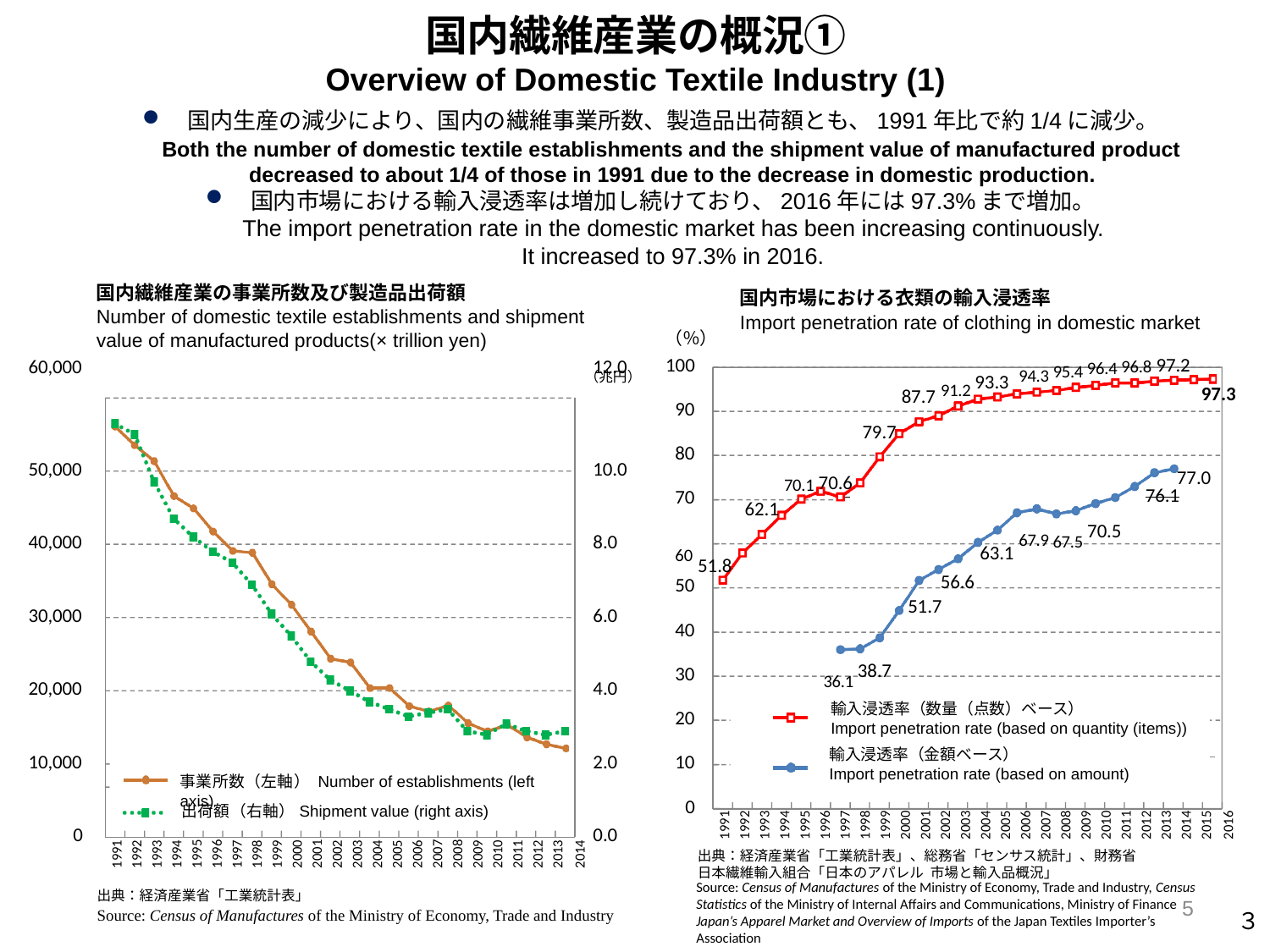

# 国内繊維産業の概況① Overview of Domestic Textile Industry (1)
国内生産の減少により、国内の繊維事業所数、製造品出荷額とも、1991年比で約1/4に減少。
　　　Both the number of domestic textile establishments and the shipment value of manufactured product　decreased to about 1/4 of those in 1991 due to the decrease in domestic production.
国内市場における輸入浸透率は増加し続けており、2016年には97.3%まで増加。
       The import penetration rate in the domestic market has been increasing continuously.
       It increased to 97.3% in 2016.
国内繊維産業の事業所数及び製造品出荷額
Number of domestic textile establishments and shipment value of manufactured products(× trillion yen)
国内市場における衣類の輸入浸透率
Import penetration rate of clothing in domestic market
（％）
94.3 95.4 96.4 96.8 97.2
100
60,000
12.0
91.2 93.3
（兆円）

50,000
10.0

40,000
8.0

30,000
6.0

20,000
4.0

10,000
2.0
事業所数（左軸） Number of establishments (left axis)

出荷額（右軸）Shipment value (right axis)

0
0.0
1991
1992
1993
1994
1995
1996
1997
1998
1999
2000
2001
2002
2003
2004
2005
2006
2007
2008
2009
2010
2011
2012
2013
2014

出典：経済産業省「⼯業統計表」
Source: Census of Manufactures of the Ministry of Economy, Trade and Industry

97.3
87.7
90

79.7
80

70.1 70.6
77.0
 	76.1
70
62.1

67.9 67.5 70.5
63.1
60 51.8

56.6
50

51.7
40

36.1 38.7
30

輸⼊浸透率（数量（点数）ベース）
Import penetration rate (based on quantity (items))

輸⼊浸透率（⾦額ベース）
Import penetration rate (based on amount)

20

10

0
1991
1992
1993
1994
1995
1996
1997
1998
1999
2000
2001
2002
2003
2004
2005
2006
2007
2008
2009
2010
2011
2012
2013
2014
2015
2016

出典：経済産業省「⼯業統計表」、総務省「センサス統計」、財務省
⽇本繊維輸⼊組合「⽇本のアパレル  市場と輸⼊品概況」
5
Source: Census of Manufactures of the Ministry of Economy, Trade and Industry, Census Statistics of the Ministry of Internal Affairs and Communications, Ministry of Finance
Japan’s Apparel Market and Overview of Imports of the Japan Textiles Importer’s Association
３